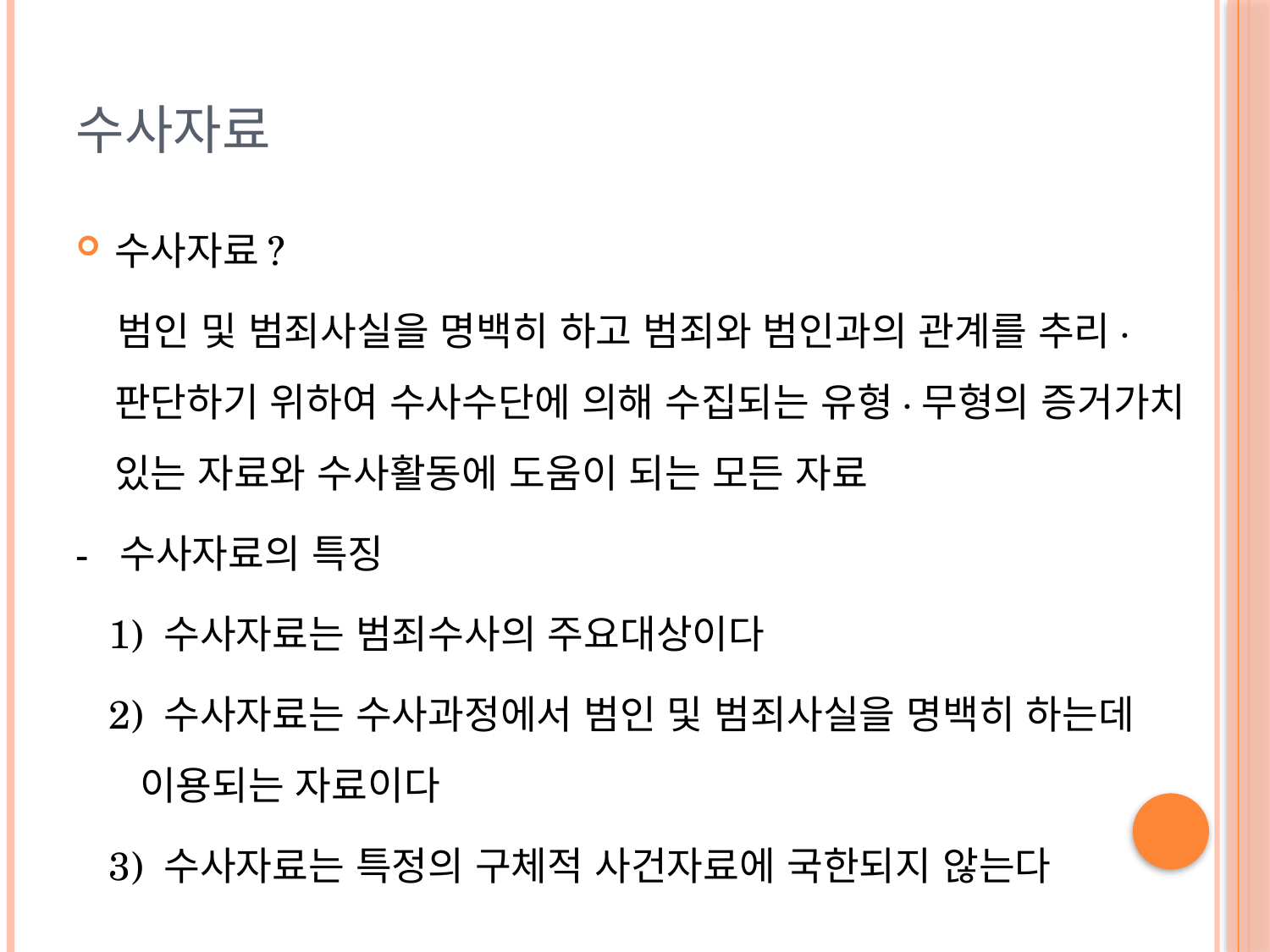

# 수사자료
수사자료?
   범인 및 범죄사실을 명백히 하고 범죄와 범인과의 관계를 추리·판단하기 위하여 수사수단에 의해 수집되는 유형·무형의 증거가치 있는 자료와 수사활동에 도움이 되는 모든 자료
-  수사자료의 특징
   1) 수사자료는 범죄수사의 주요대상이다
   2) 수사자료는 수사과정에서 범인 및 범죄사실을 명백히 하는데 이용되는 자료이다
   3) 수사자료는 특정의 구체적 사건자료에 국한되지 않는다